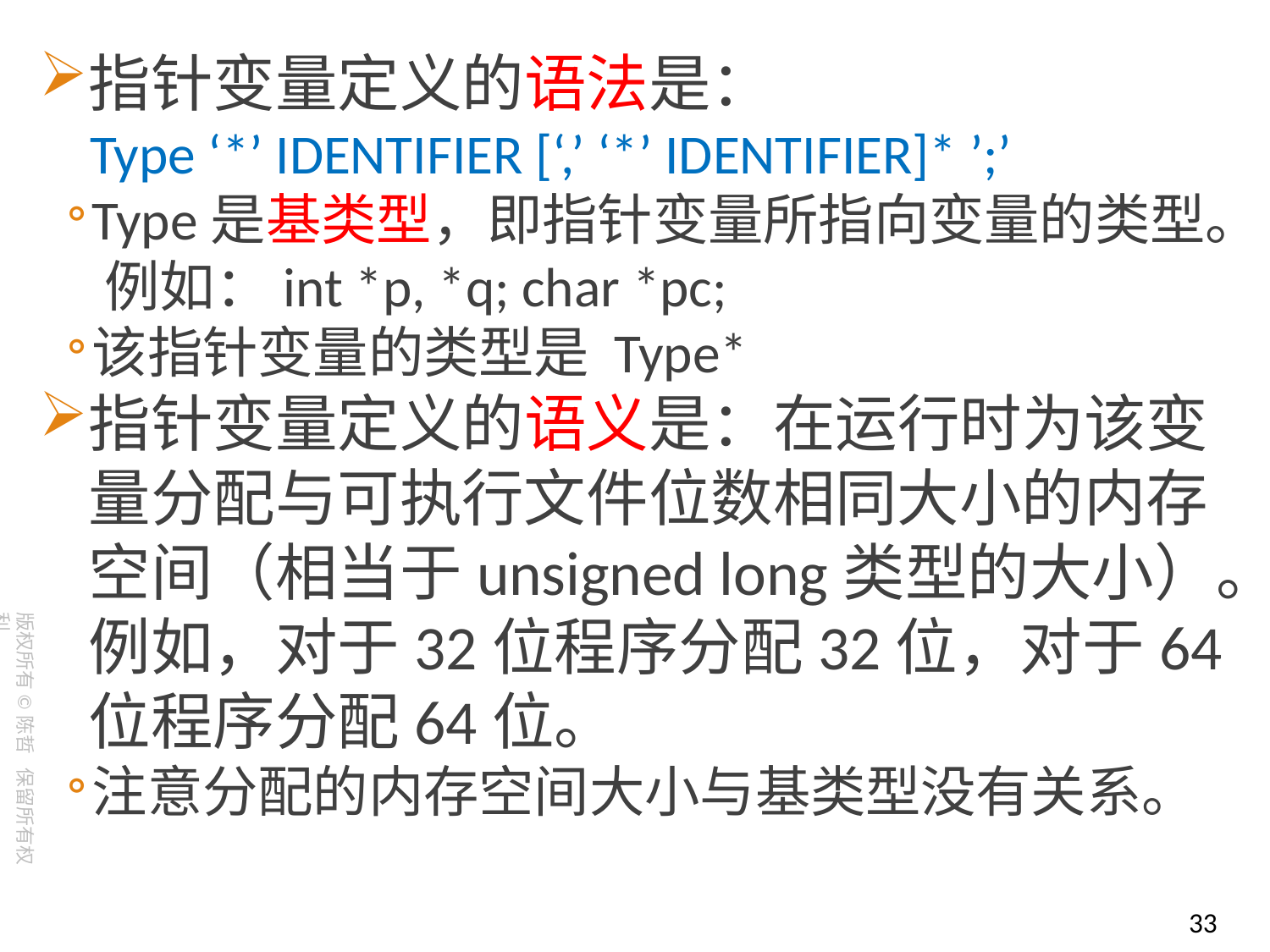

指针变量定义的语法是：
    Type ‘*’ IDENTIFIER [‘,’ ‘*’ IDENTIFIER]* ’;’
Type是基类型，即指针变量所指向变量的类型。
  例如：int *p, *q; char *pc;
该指针变量的类型是 Type*
指针变量定义的语义是：在运行时为该变量分配与可执行文件位数相同大小的内存空间（相当于unsigned long类型的大小）。例如，对于32位程序分配32位，对于64位程序分配64位。
注意分配的内存空间大小与基类型没有关系。
33